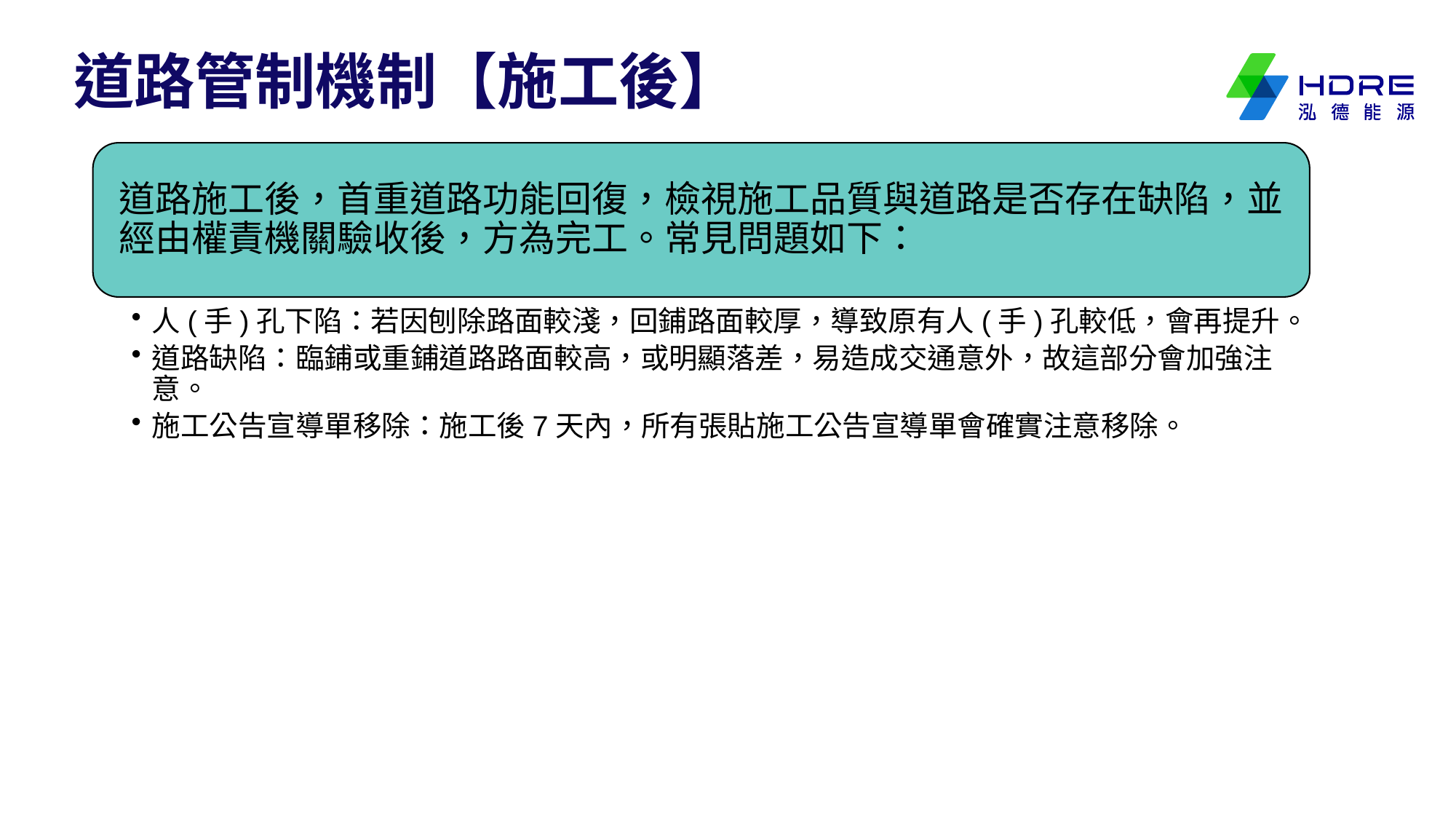

道路管制機制【施工後】
道路施工後，首重道路功能回復，檢視施工品質與道路是否存在缺陷，並經由權責機關驗收後，方為完工。常見問題如下：
人(手)孔下陷：若因刨除路面較淺，回鋪路面較厚，導致原有人(手)孔較低，會再提升。
道路缺陷：臨鋪或重鋪道路路面較高，或明顯落差，易造成交通意外，故這部分會加強注意。
施工公告宣導單移除：施工後7天內，所有張貼施工公告宣導單會確實注意移除。